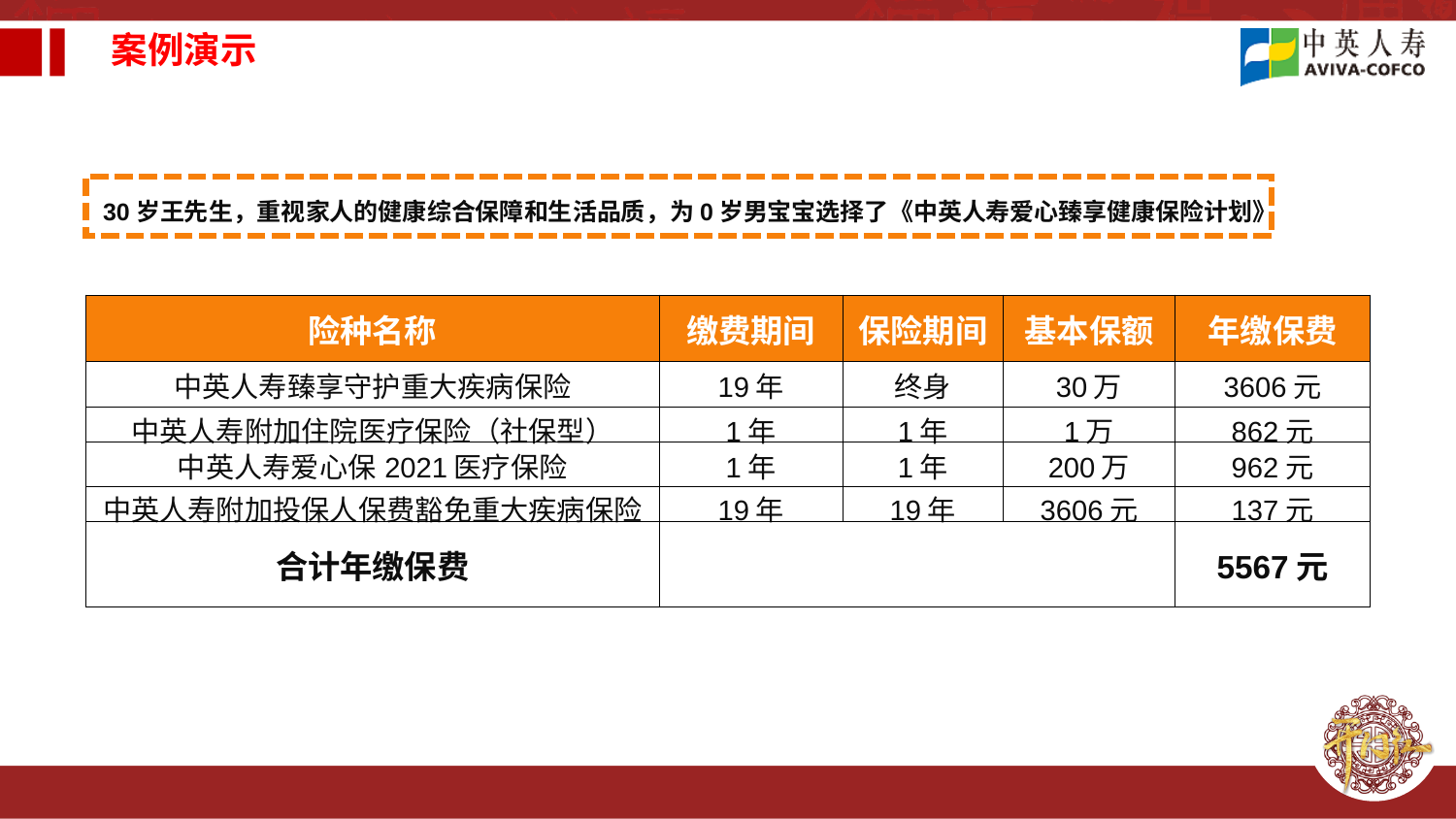

案例演示

30岁王先生，重视家人的健康综合保障和生活品质，为0岁男宝宝选择了《中英人寿爱心臻享健康保险计划》
| 险种名称 | 缴费期间 | 保险期间 | 基本保额 | 年缴保费 |
| --- | --- | --- | --- | --- |
| 中英人寿臻享守护重大疾病保险 | 19年 | 终身 | 30万 | 3606元 |
| 中英人寿附加住院医疗保险（社保型） | 1年 | 1年 | 1万 | 862元 |
| 中英人寿爱心保2021医疗保险 | 1年 | 1年 | 200万 | 962元 |
| 中英人寿附加投保人保费豁免重大疾病保险 | 19年 | 19年 | 3606元 | 137元 |
| 合计年缴保费 |  |  |  | 5567元 |